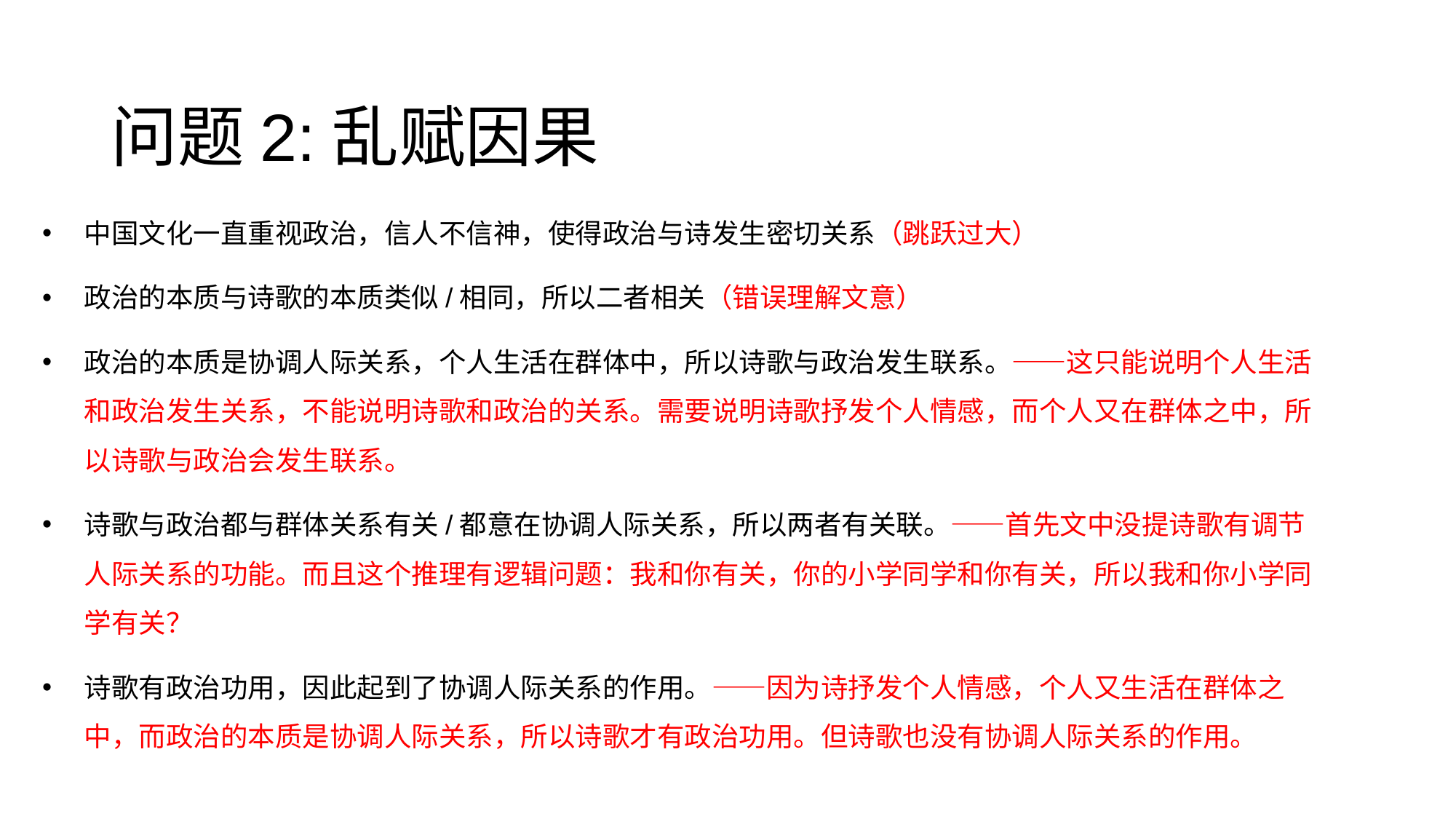

# 问题2:乱赋因果
中国文化一直重视政治，信人不信神，使得政治与诗发生密切关系（跳跃过大）
政治的本质与诗歌的本质类似/相同，所以二者相关（错误理解文意）
政治的本质是协调人际关系，个人生活在群体中，所以诗歌与政治发生联系。——这只能说明个人生活和政治发生关系，不能说明诗歌和政治的关系。需要说明诗歌抒发个人情感，而个人又在群体之中，所以诗歌与政治会发生联系。
诗歌与政治都与群体关系有关/都意在协调人际关系，所以两者有关联。——首先文中没提诗歌有调节人际关系的功能。而且这个推理有逻辑问题：我和你有关，你的小学同学和你有关，所以我和你小学同学有关？
诗歌有政治功用，因此起到了协调人际关系的作用。——因为诗抒发个人情感，个人又生活在群体之中，而政治的本质是协调人际关系，所以诗歌才有政治功用。但诗歌也没有协调人际关系的作用。